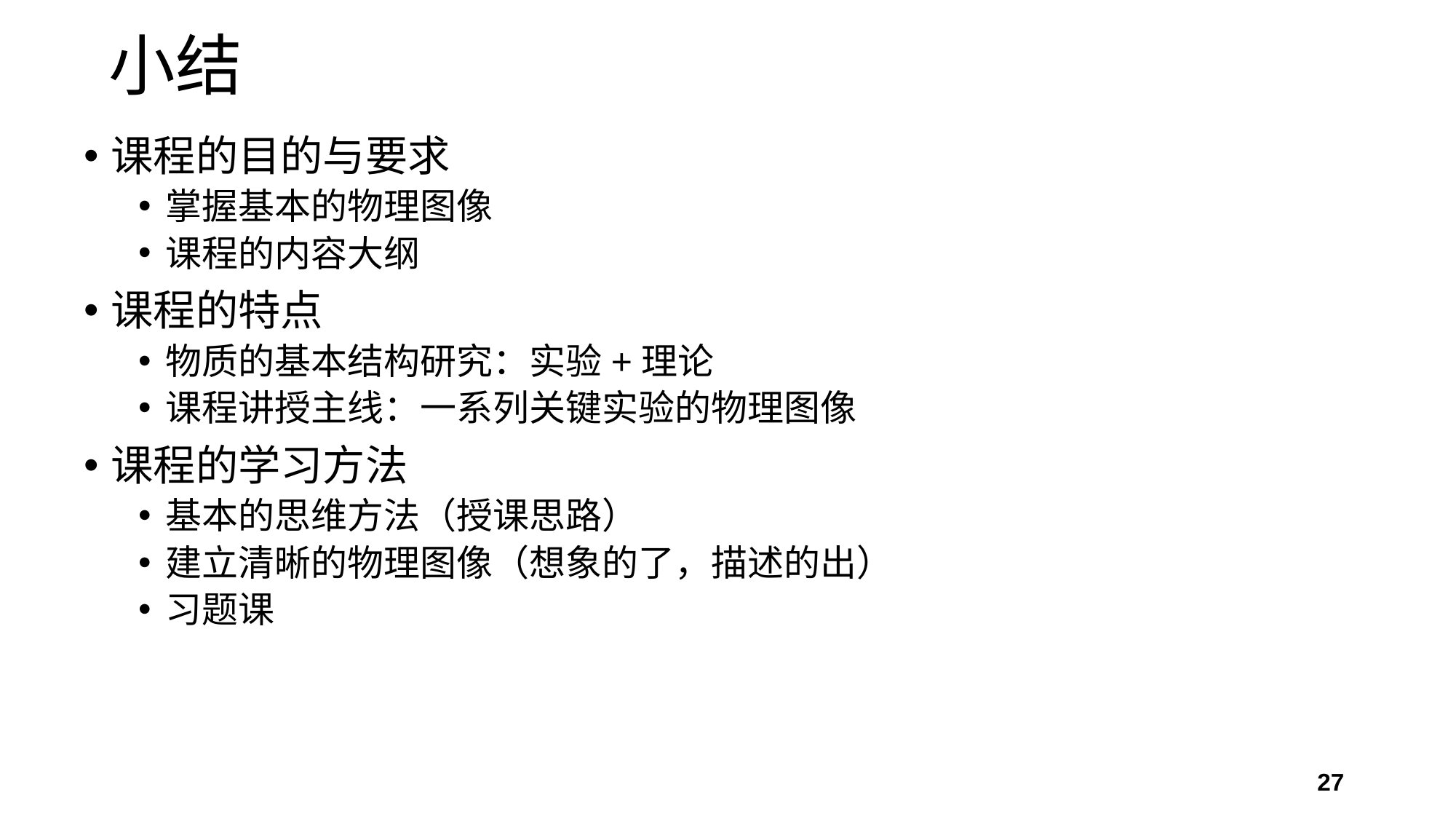

# 小结
课程的目的与要求
掌握基本的物理图像
课程的内容大纲
课程的特点
物质的基本结构研究：实验+理论
课程讲授主线：一系列关键实验的物理图像
课程的学习方法
基本的思维方法（授课思路）
建立清晰的物理图像（想象的了，描述的出）
习题课
27